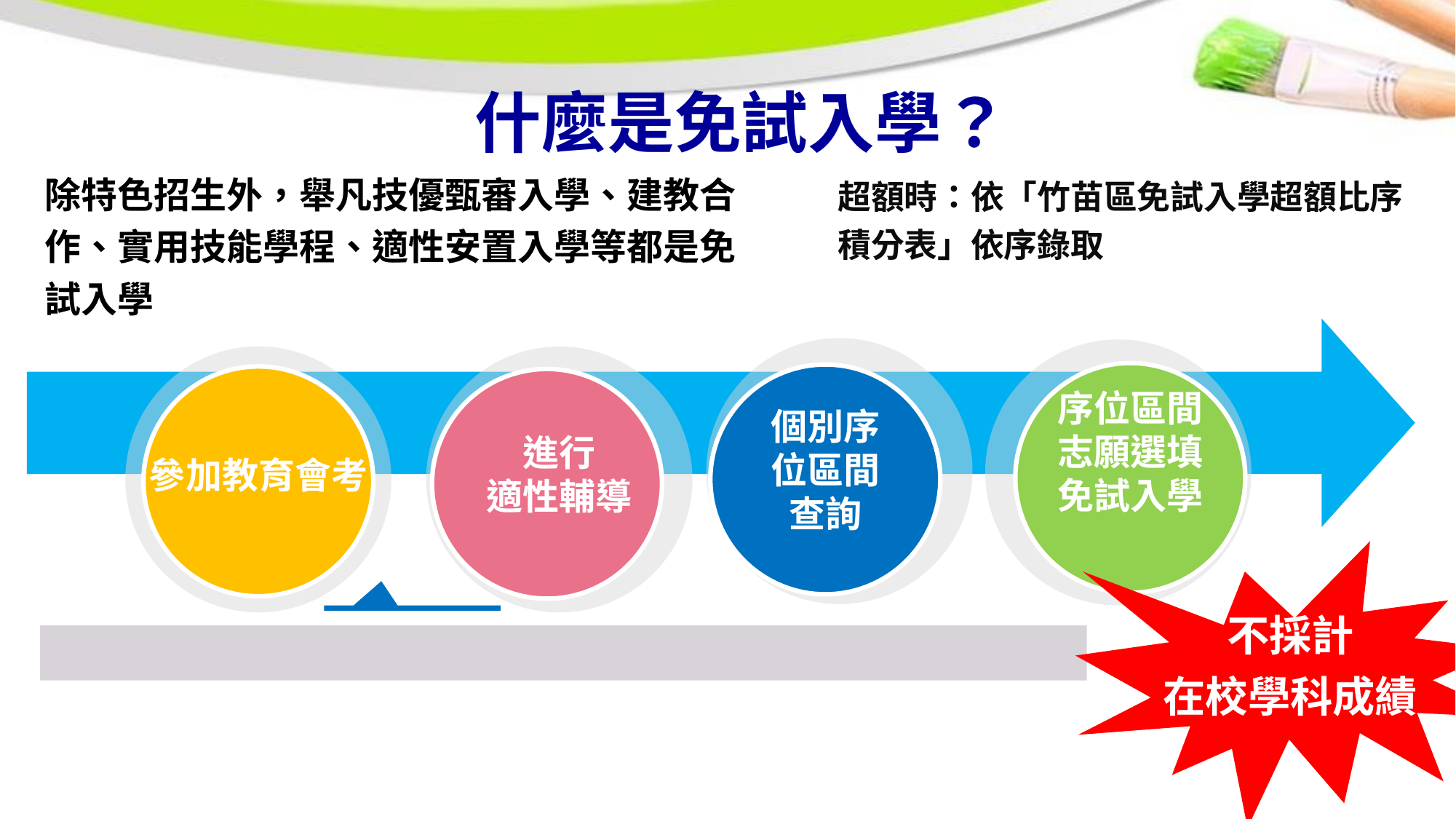

什麼是免試入學？
除特色招生外，舉凡技優甄審入學、建教合作、實用技能學程、適性安置入學等都是免試入學

超額時：依「竹苗區免試入學超額比序積分表」依序錄取

個別序位區間查詢

序位區間
志願選填
免試入學

參加教育會考

進行
適性輔導

不採計
在校學科成績